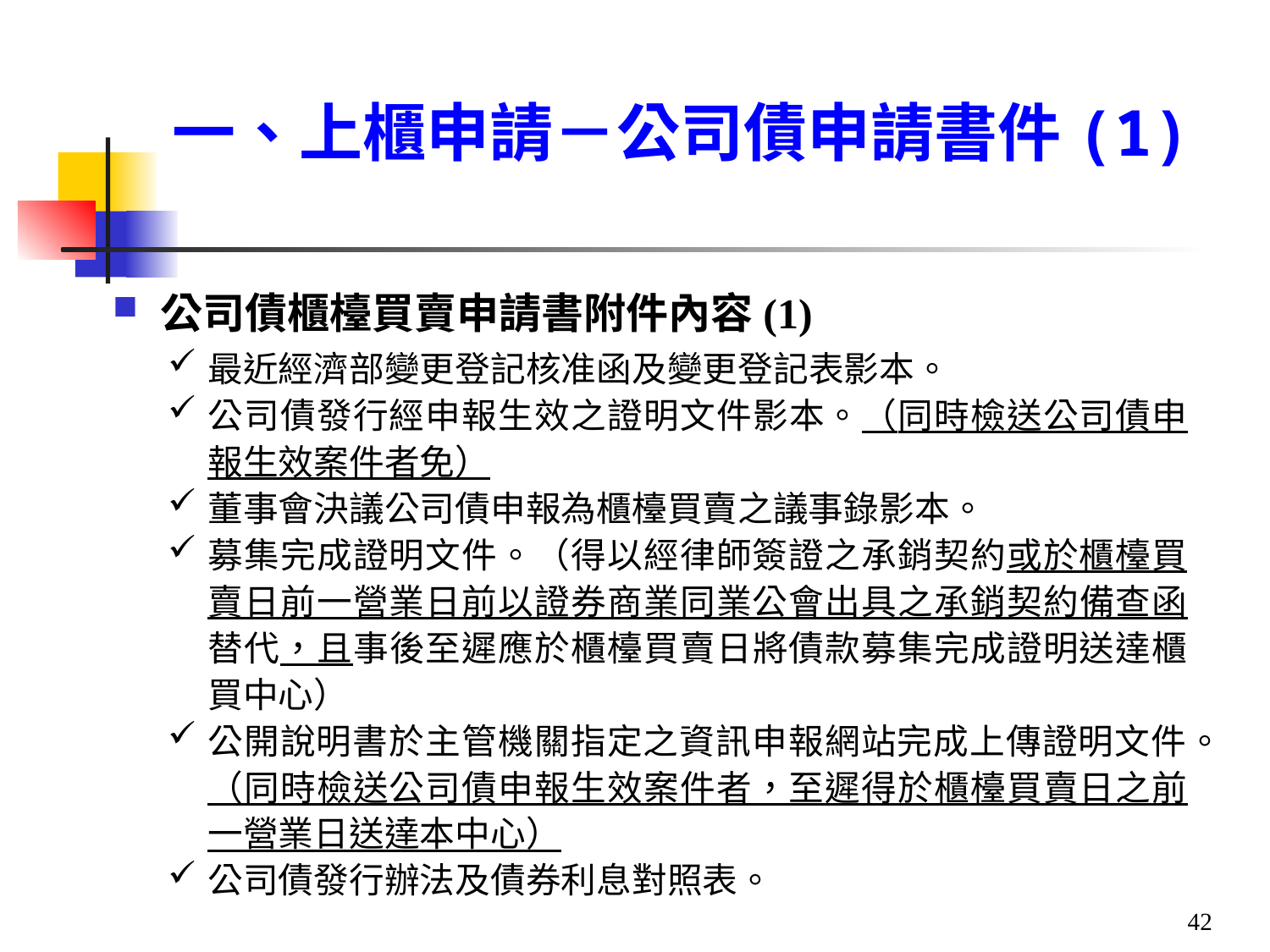

# 一、上櫃申請－公司債申請書件(1)
公司債櫃檯買賣申請書附件內容(1)
最近經濟部變更登記核准函及變更登記表影本。
公司債發行經申報生效之證明文件影本。（同時檢送公司債申報生效案件者免）
董事會決議公司債申報為櫃檯買賣之議事錄影本。
募集完成證明文件。（得以經律師簽證之承銷契約或於櫃檯買賣日前一營業日前以證券商業同業公會出具之承銷契約備查函替代，且事後至遲應於櫃檯買賣日將債款募集完成證明送達櫃買中心）
公開說明書於主管機關指定之資訊申報網站完成上傳證明文件。（同時檢送公司債申報生效案件者，至遲得於櫃檯買賣日之前一營業日送達本中心）
公司債發行辦法及債券利息對照表。
42